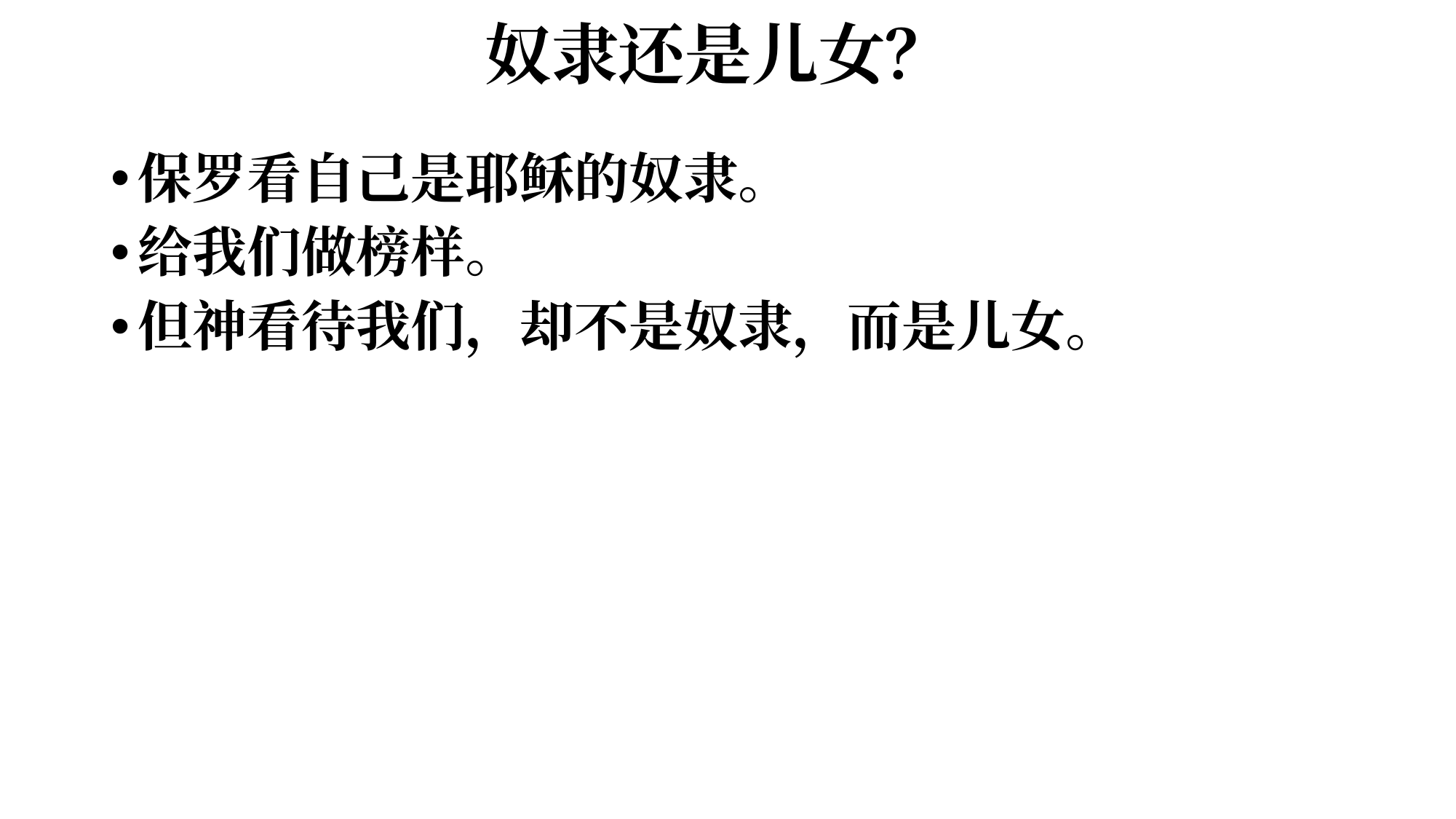

# 奴隶还是儿女？
保罗看自己是耶稣的奴隶。
给我们做榜样。
但神看待我们，却不是奴隶，而是儿女。